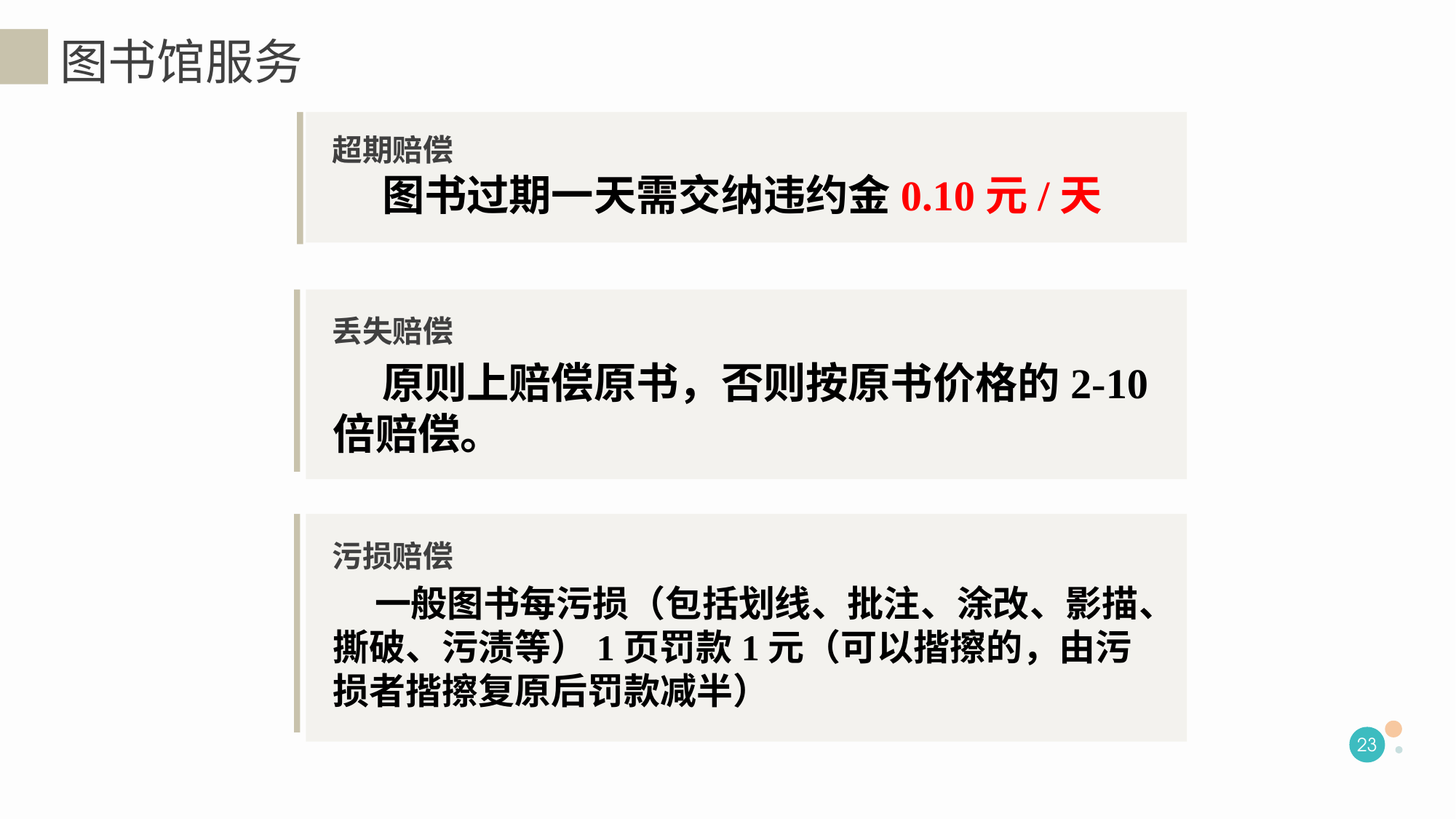

图书馆服务

    图书过期一天需交纳违约金0.10元/天
超期赔偿

    原则上赔偿原书，否则按原书价格的2-10倍赔偿。
丢失赔偿

    一般图书每污损（包括划线、批注、涂改、影描、撕破、污渍等）1页罚款1元（可以揩擦的，由污损者揩擦复原后罚款减半）
污损赔偿

23